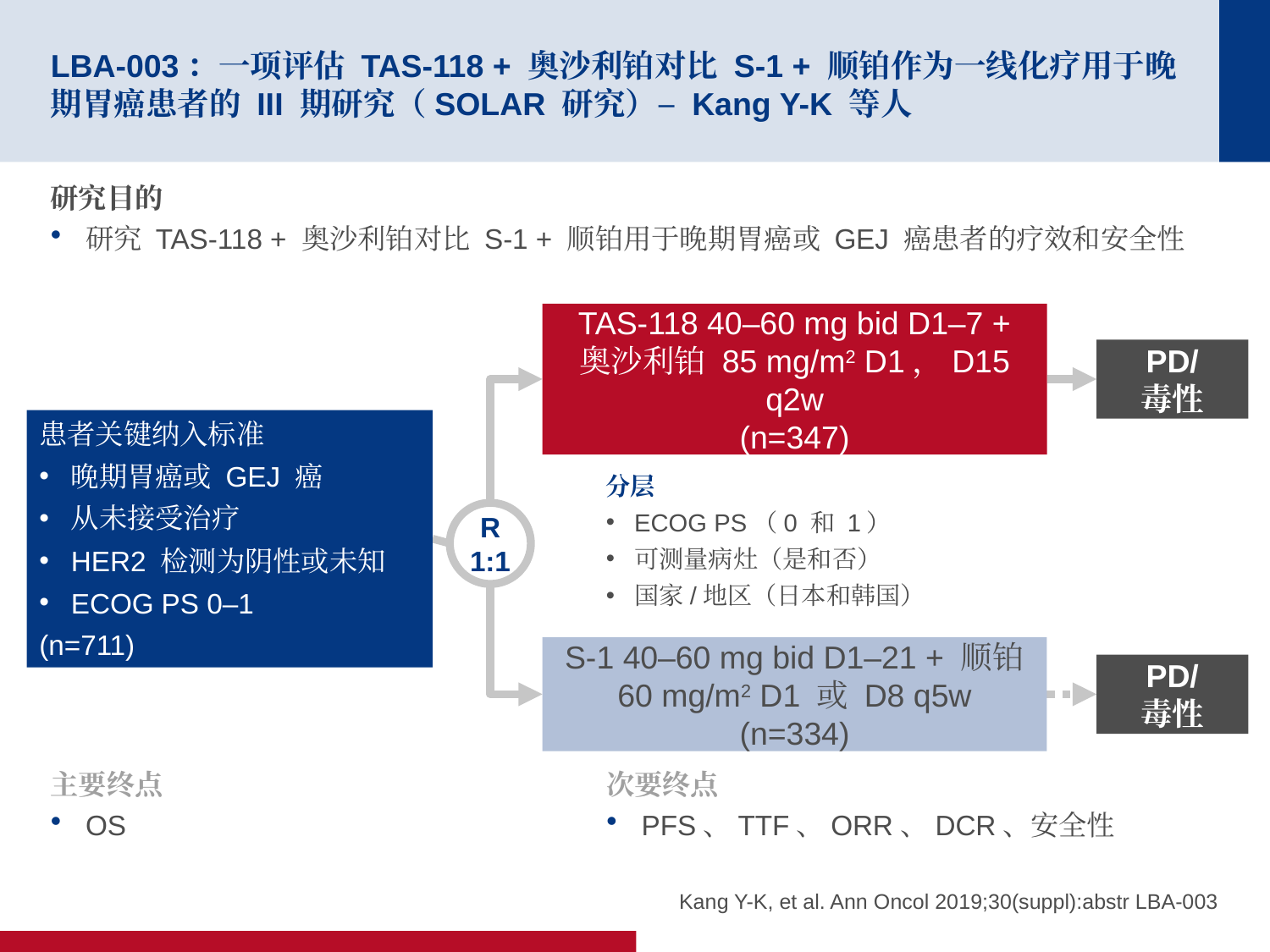

# LBA-003：一项评估 TAS-118 + 奥沙利铂对比 S-1 + 顺铂作为一线化疗用于晚期胃癌患者的 III 期研究（SOLAR 研究）– Kang Y-K 等人
研究目的
研究 TAS-118 + 奥沙利铂对比 S-1 + 顺铂用于晚期胃癌或 GEJ 癌患者的疗效和安全性
TAS-118 40–60 mg bid D1–7 + 奥沙利铂 85 mg/m2 D1，D15 q2w
(n=347)
PD/
毒性
患者关键纳入标准
晚期胃癌或 GEJ 癌
从未接受治疗
HER2 检测为阴性或未知
ECOG PS 0–1
(n=711)
分层
ECOG PS（0 和 1）
可测量病灶（是和否）
国家/地区（日本和韩国）
R
1:1
S-1 40–60 mg bid D1–21 + 顺铂 60 mg/m2 D1 或 D8 q5w
(n=334)
PD/
毒性
主要终点
OS

次要终点
PFS、TTF、ORR、DCR、安全性
Kang Y-K, et al. Ann Oncol 2019;30(suppl):abstr LBA-003